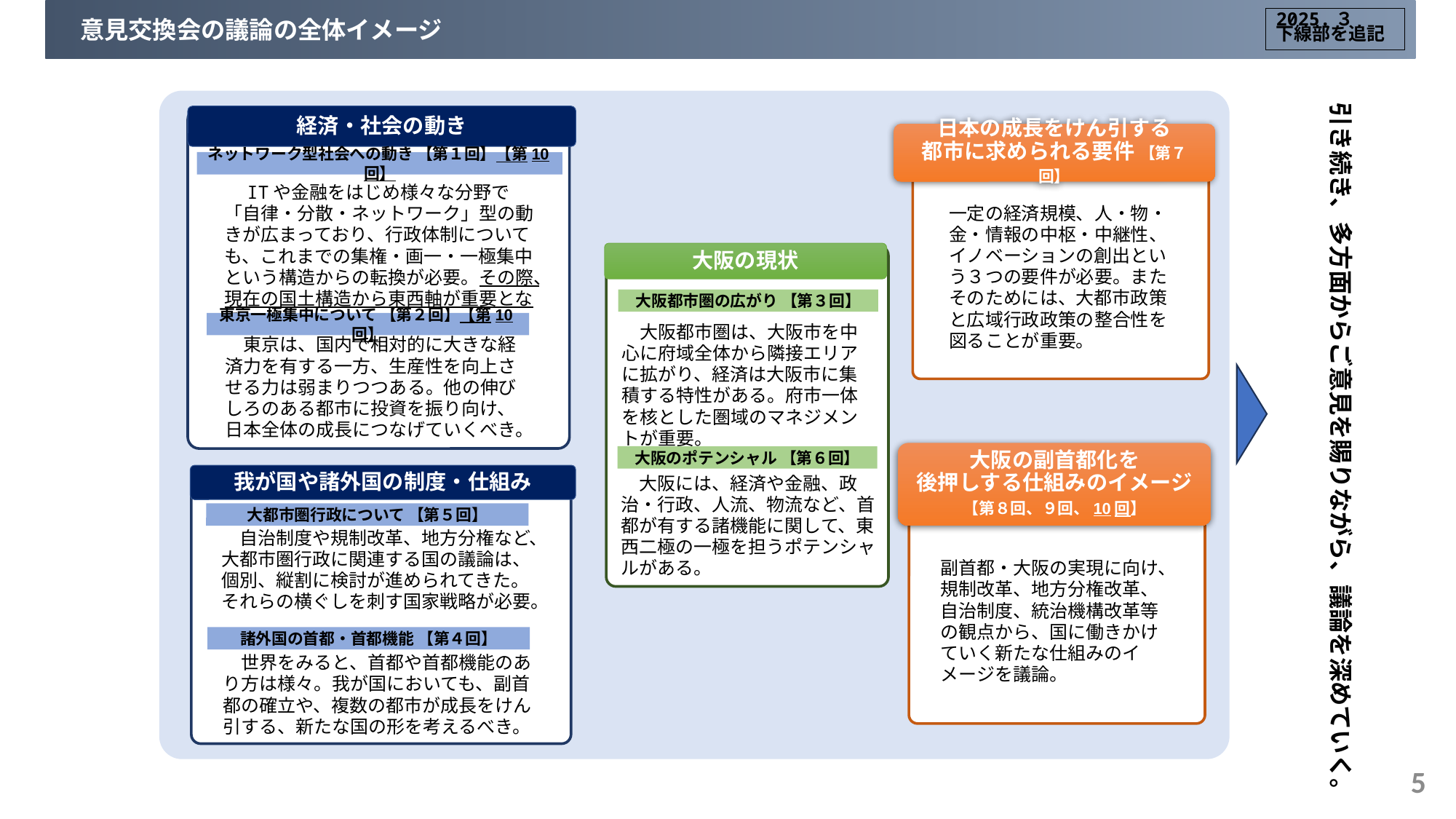

意見交換会の議論の全体イメージ
2025.３
下線部を追記

経済・社会の動き

日本の成長をけん引する
都市に求められる要件 【第７回】
ネットワーク型社会への動き 【第１回】【第10回】

　ITや金融をはじめ様々な分野で「自律・分散・ネットワーク」型の動きが広まっており、行政体制についても、これまでの集権・画一・一極集中という構造からの転換が必要。その際、現在の国土構造から東西軸が重要となる。
一定の経済規模、人・物・金・情報の中枢・中継性、イノベーションの創出という３つの要件が必要。またそのためには、大都市政策と広域行政政策の整合性を図ることが重要。
大阪の現状

大阪都市圏の広がり 【第３回】
東京一極集中について 【第２回】【第10回】
　大阪都市圏は、大阪市を中心に府域全体から隣接エリアに拡がり、経済は大阪市に集積する特性がある。府市一体を核とした圏域のマネジメントが重要。
　東京は、国内で相対的に大きな経済力を有する一方、生産性を向上させる力は弱まりつつある。他の伸びしろのある都市に投資を振り向け、日本全体の成長につなげていくべき。
大阪の副首都化を
後押しする仕組みのイメージ
【第８回、９回、10回】
大阪のポテンシャル 【第６回】
我が国や諸外国の制度・仕組み

　大阪には、経済や金融、政治・行政、人流、物流など、首都が有する諸機能に関して、東西二極の一極を担うポテンシャルがある。

大都市圏行政について 【第５回】
　自治制度や規制改革、地方分権など、大都市圏行政に関連する国の議論は、個別、縦割に検討が進められてきた。それらの横ぐしを刺す国家戦略が必要。
副首都・大阪の実現に向け、規制改革、地方分権改革、自治制度、統治機構改革等の観点から、国に働きかけていく新たな仕組みのイメージを議論。
諸外国の首都・首都機能 【第４回】
　世界をみると、首都や首都機能のあり方は様々。我が国においても、副首都の確立や、複数の都市が成長をけん引する、新たな国の形を考えるべき。
引き続き、多方面からご意見を賜りながら、議論を深めていく。

5